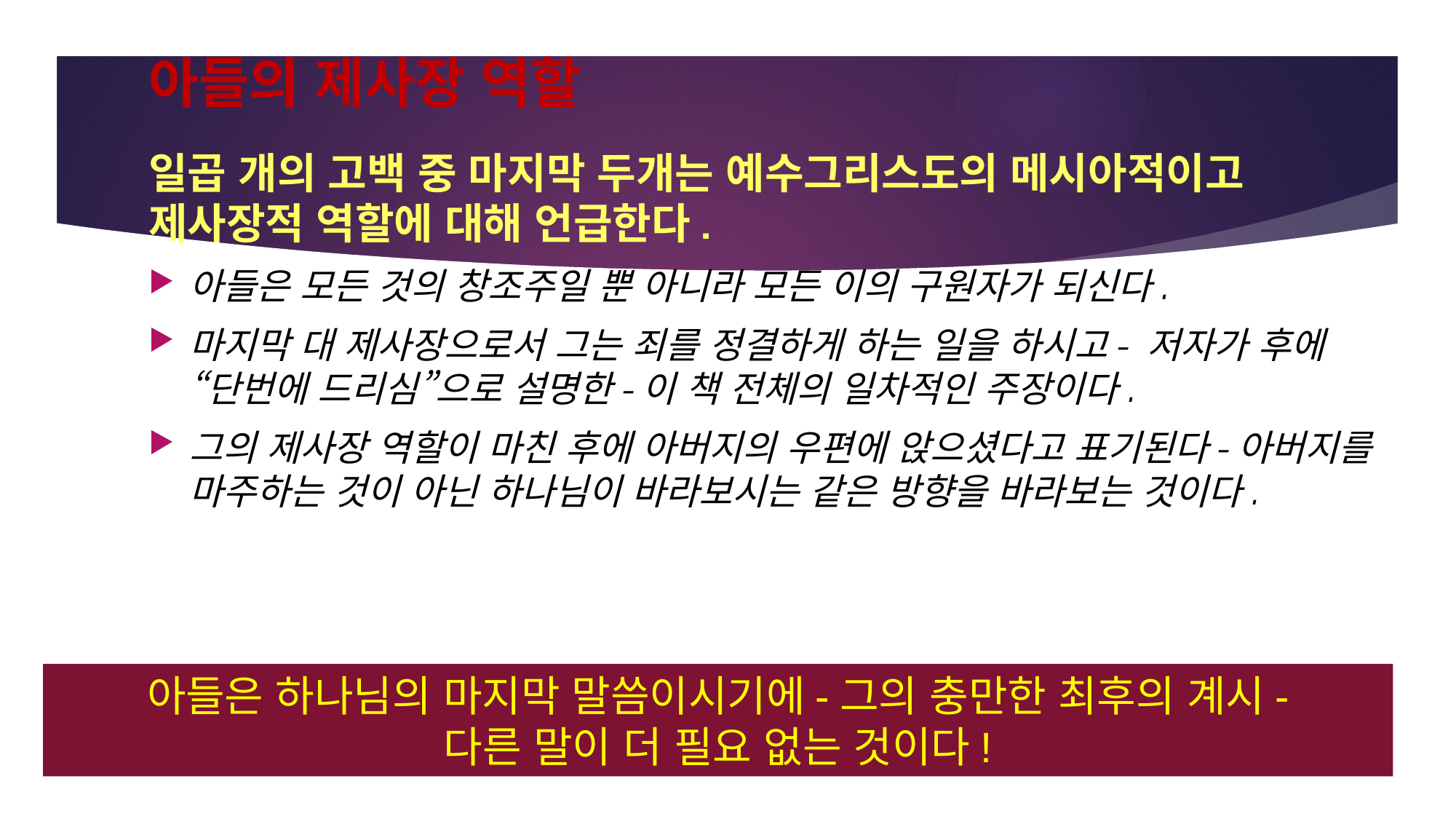

# 아들의 제사장 역할
일곱 개의 고백 중 마지막 두개는 예수그리스도의 메시아적이고 제사장적 역할에 대해 언급한다.
아들은 모든 것의 창조주일 뿐 아니라 모든 이의 구원자가 되신다.
마지막 대 제사장으로서 그는 죄를 정결하게 하는 일을 하시고- 저자가 후에 “단번에 드리심”으로 설명한-이 책 전체의 일차적인 주장이다.
그의 제사장 역할이 마친 후에 아버지의 우편에 앉으셨다고 표기된다-아버지를 마주하는 것이 아닌 하나님이 바라보시는 같은 방향을 바라보는 것이다.
아들은 하나님의 마지막 말씀이시기에-그의 충만한 최후의 계시-
다른 말이 더 필요 없는 것이다!